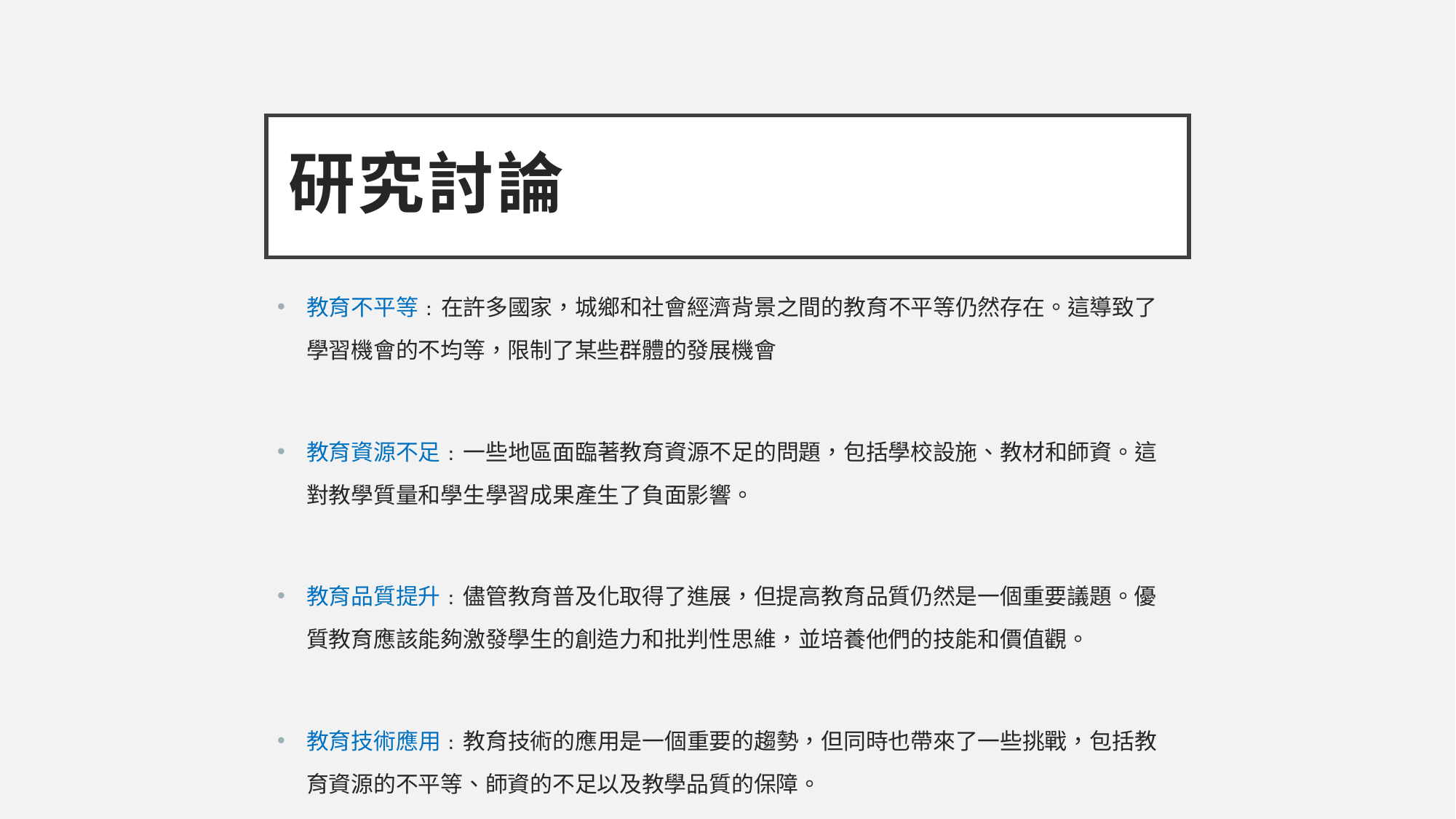

# 研究討論
教育不平等 : 在許多國家，城鄉和社會經濟背景之間的教育不平等仍然存在。這導致了學習機會的不均等，限制了某些群體的發展機會

教育資源不足 : 一些地區面臨著教育資源不足的問題，包括學校設施、教材和師資。這對教學質量和學生學習成果產生了負面影響。

教育品質提升 : 儘管教育普及化取得了進展，但提高教育品質仍然是一個重要議題。優質教育應該能夠激發學生的創造力和批判性思維，並培養他們的技能和價值觀。

教育技術應用 : 教育技術的應用是一個重要的趨勢，但同時也帶來了一些挑戰，包括教育資源的不平等、師資的不足以及教學品質的保障。